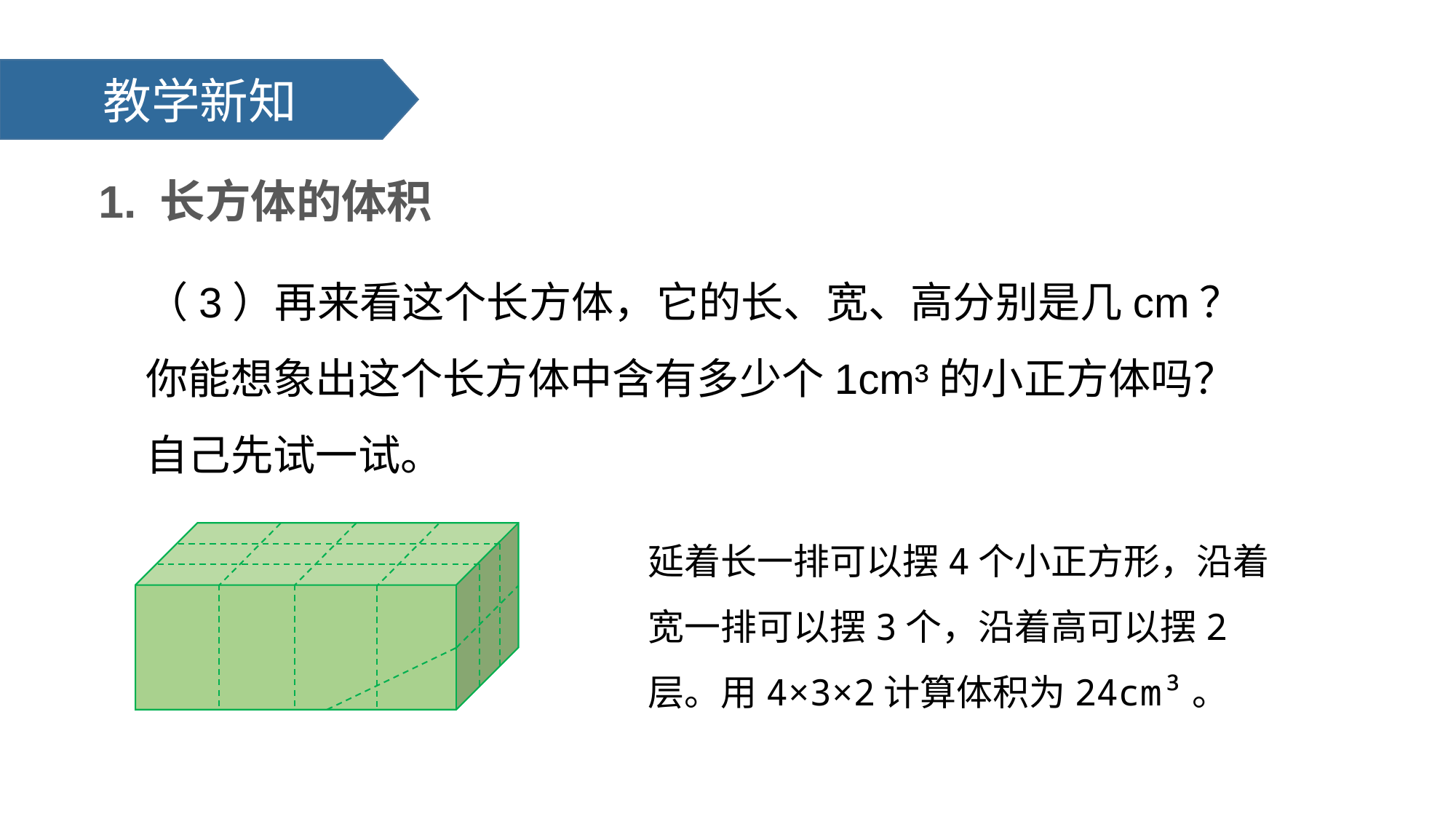

教学新知
1. 长方体的体积
（3）再来看这个长方体，它的长、宽、高分别是几cm？你能想象出这个长方体中含有多少个1cm³的小正方体吗？自己先试一试。
延着长一排可以摆4个小正方形，沿着宽一排可以摆3个，沿着高可以摆2层。用4×3×2计算体积为24cm³。